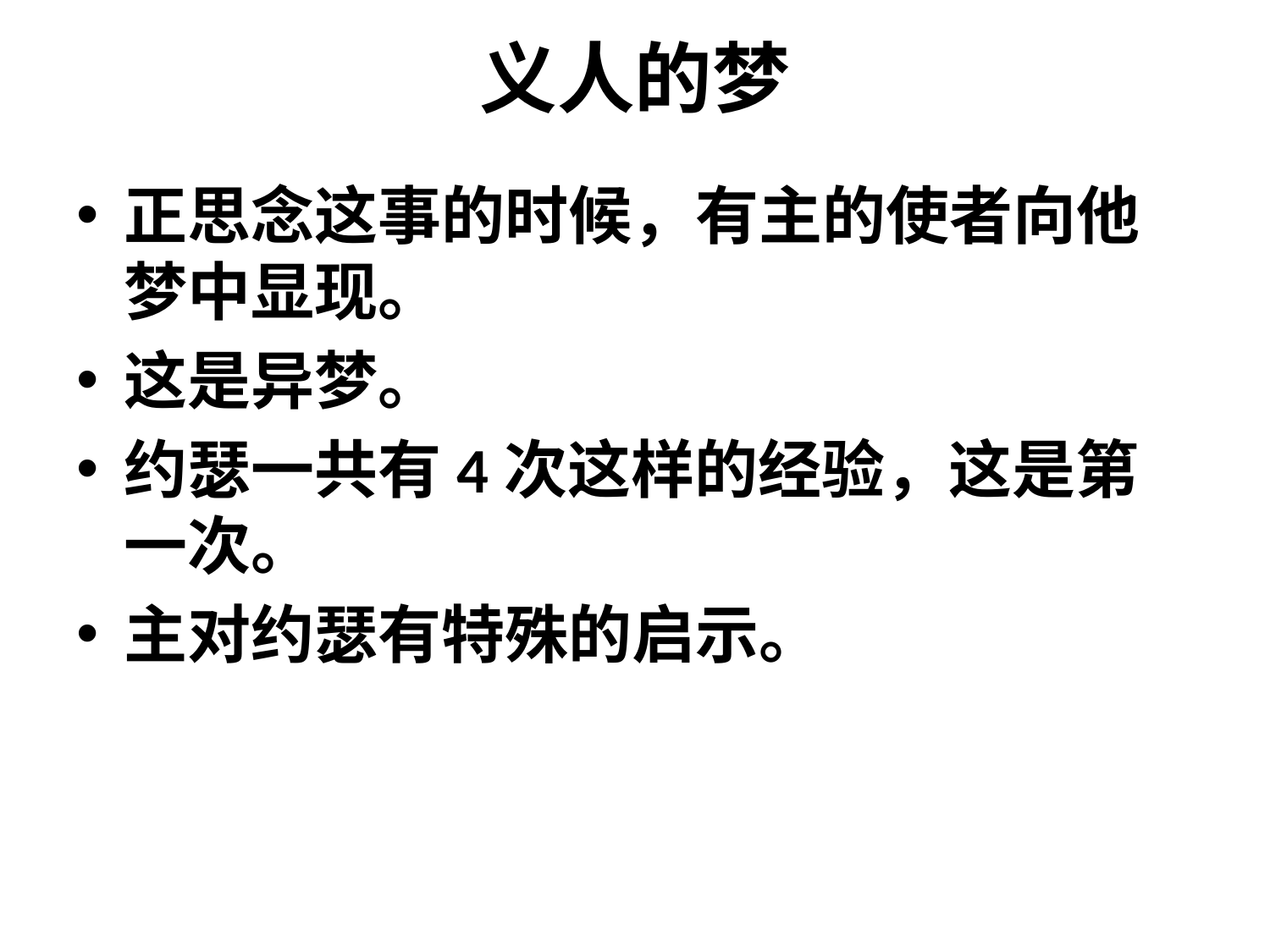

# 义人的梦
正思念这事的时候，有主的使者向他梦中显现。
这是异梦。
约瑟一共有4次这样的经验，这是第一次。
主对约瑟有特殊的启示。